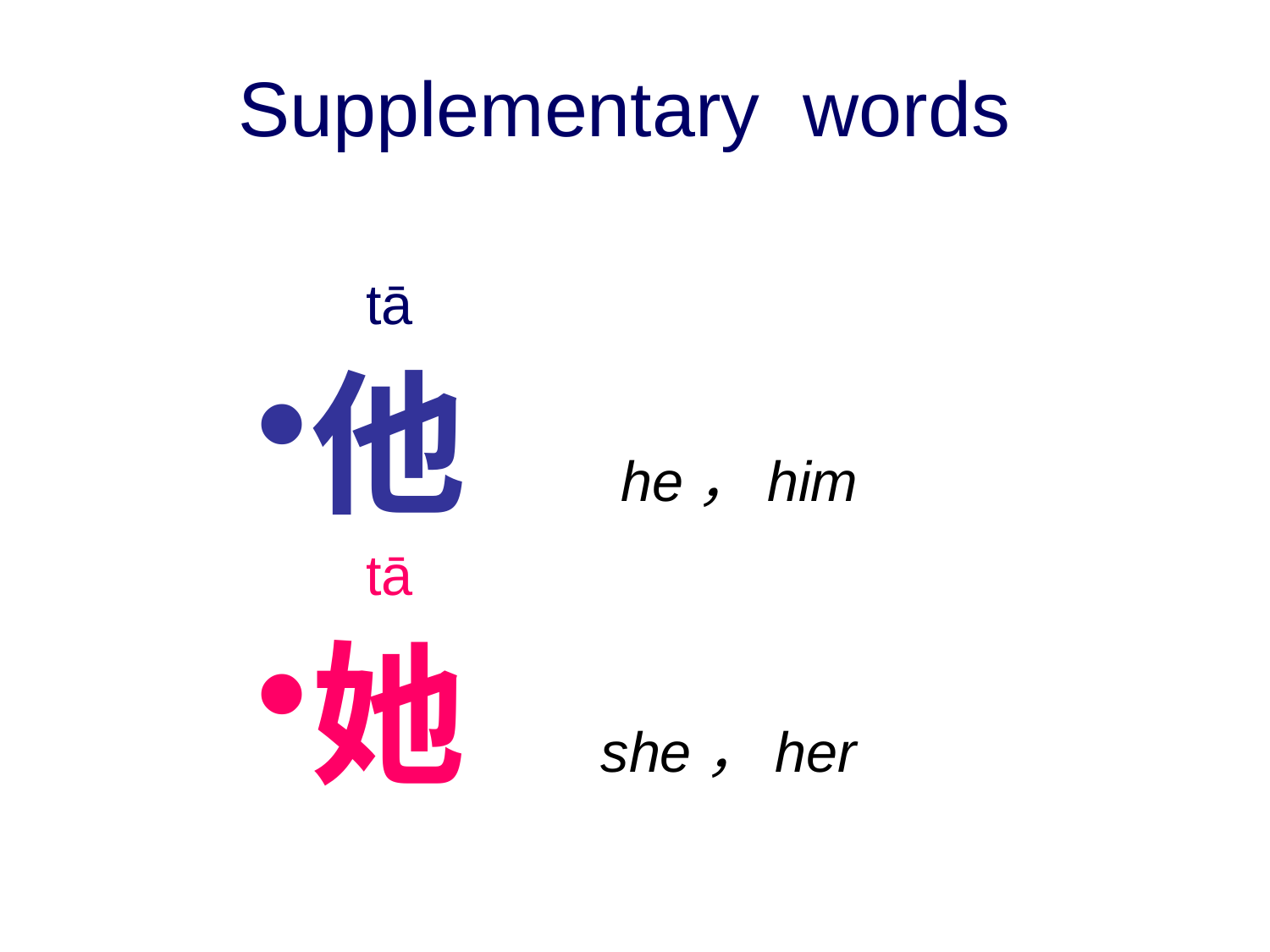

Supplementary  words

       tā
他           he，him
       tā
她        she，her